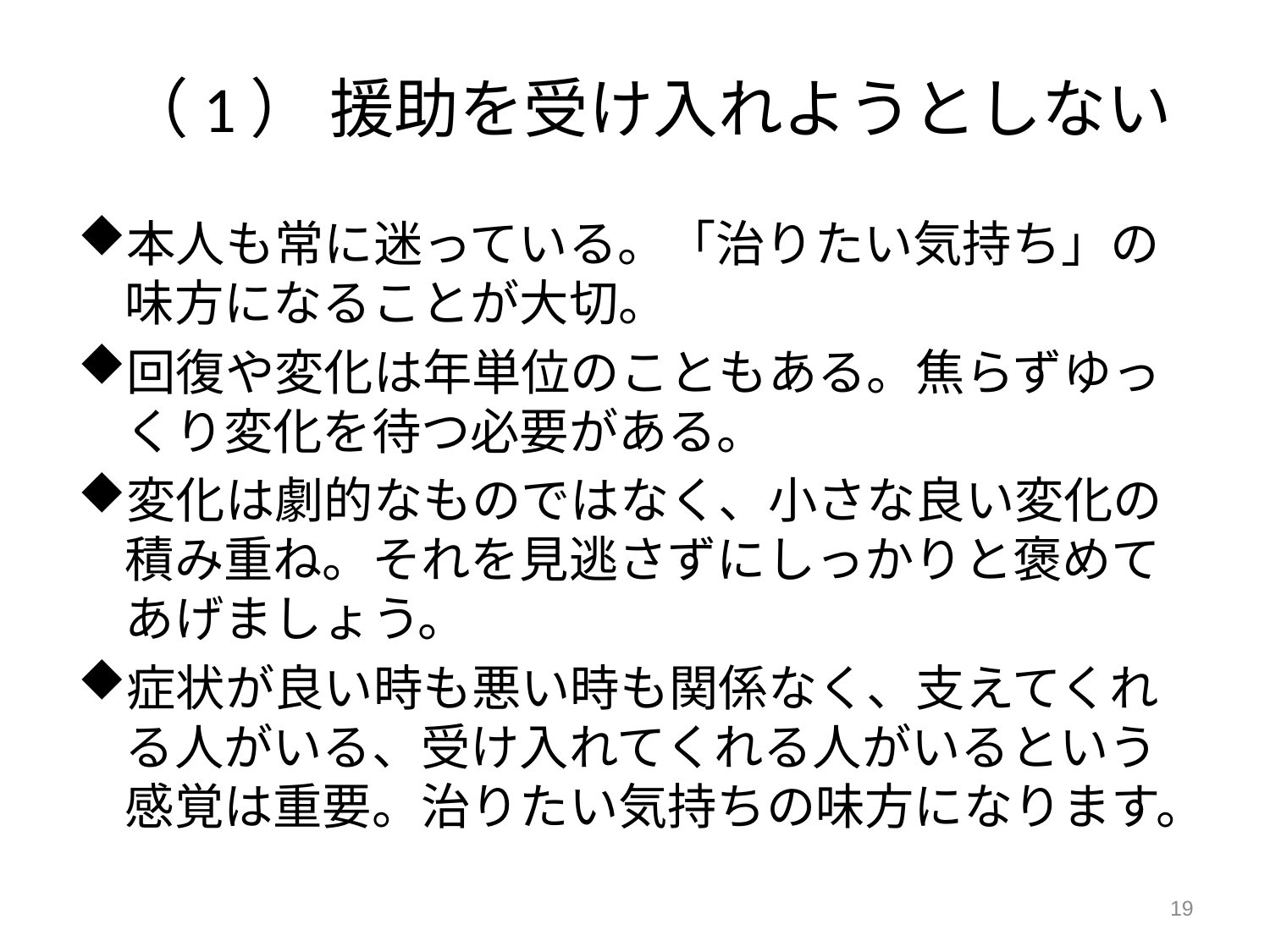

# （1） 援助を受け入れようとしない
本人も常に迷っている。「治りたい気持ち」の味方になることが大切。
回復や変化は年単位のこともある。焦らずゆっくり変化を待つ必要がある。
変化は劇的なものではなく、小さな良い変化の積み重ね。それを見逃さずにしっかりと褒めてあげましょう。
症状が良い時も悪い時も関係なく、支えてくれる人がいる、受け入れてくれる人がいるという感覚は重要。治りたい気持ちの味方になります。
19